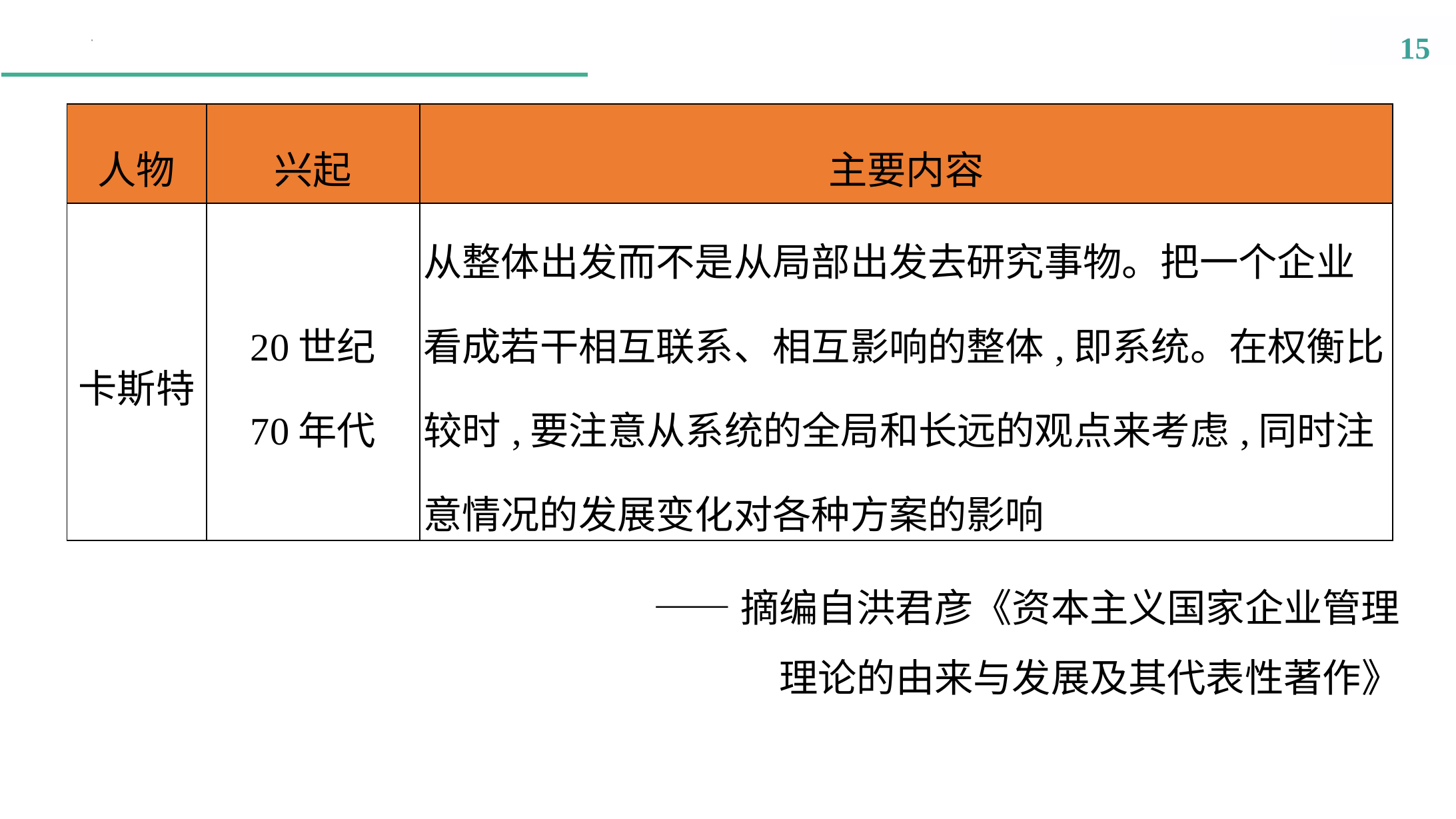

| 人物 | 兴起 | 主要内容 |
| --- | --- | --- |
| 卡斯特 | 20世纪 70年代 | 从整体出发而不是从局部出发去研究事物。把一个企业看成若干相互联系、相互影响的整体,即系统。在权衡比较时,要注意从系统的全局和长远的观点来考虑,同时注意情况的发展变化对各种方案的影响 |
——摘编自洪君彦《资本主义国家企业管理
理论的由来与发展及其代表性著作》